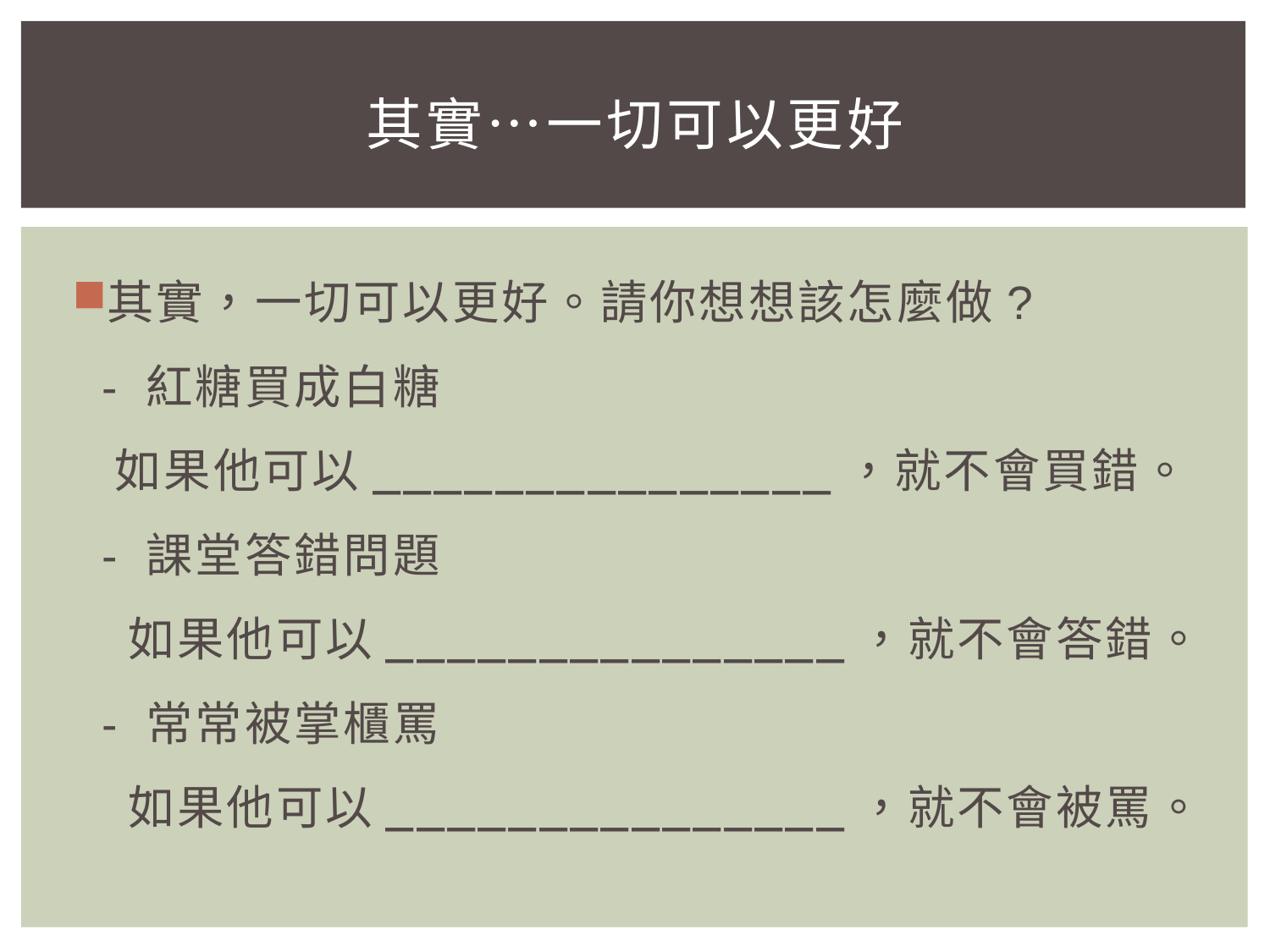

# 其實…一切可以更好
其實，一切可以更好。請你想想該怎麼做?
- 紅糖買成白糖
 如果他可以_______________，就不會買錯。
- 課堂答錯問題
  如果他可以_______________，就不會答錯。
- 常常被掌櫃罵
  如果他可以_______________，就不會被罵。